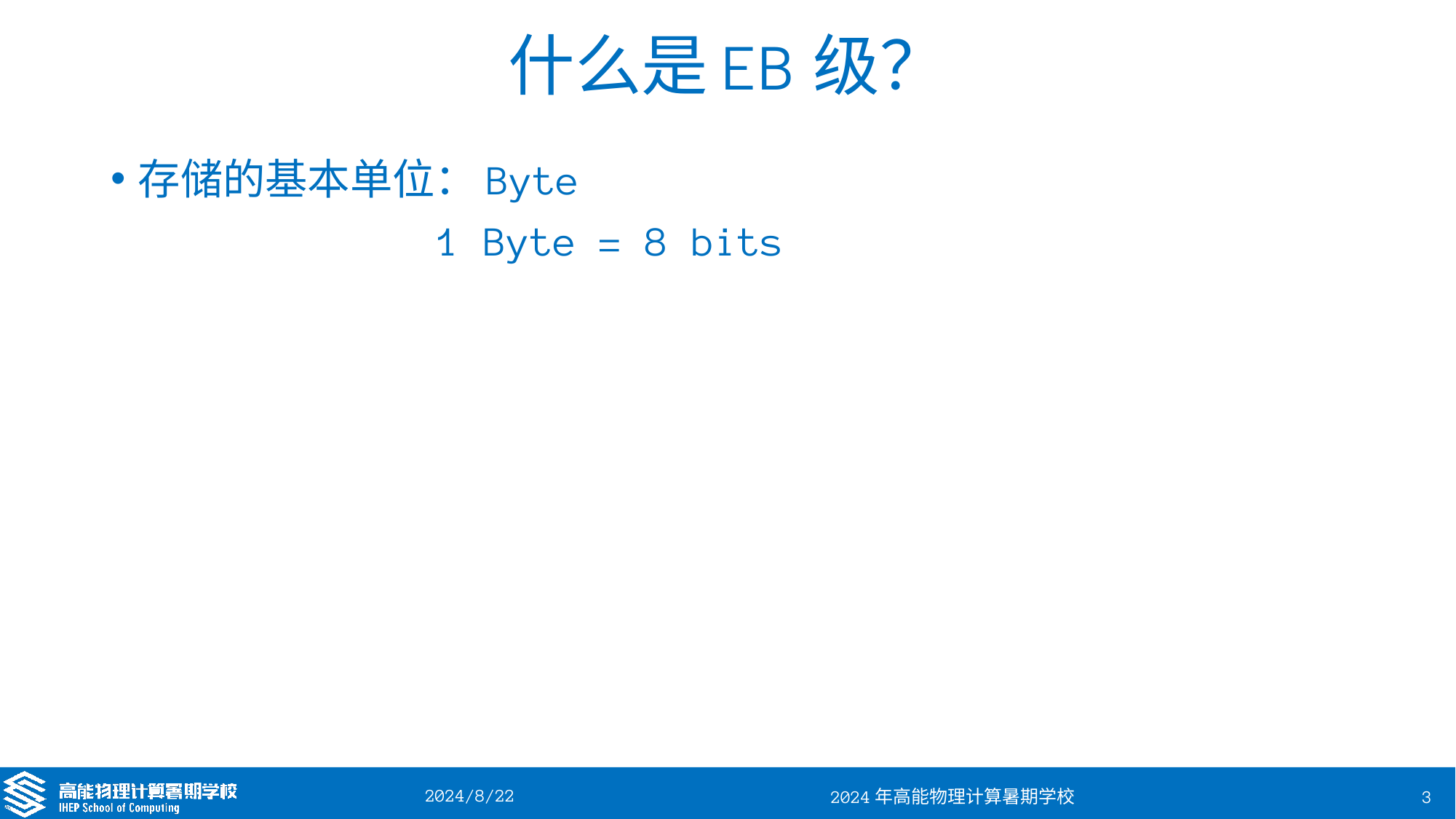

# 什么是EB级？
存储的基本单位：Byte
			1 Byte = 8 bits
2024/8/22
2024年高能物理计算暑期学校
3